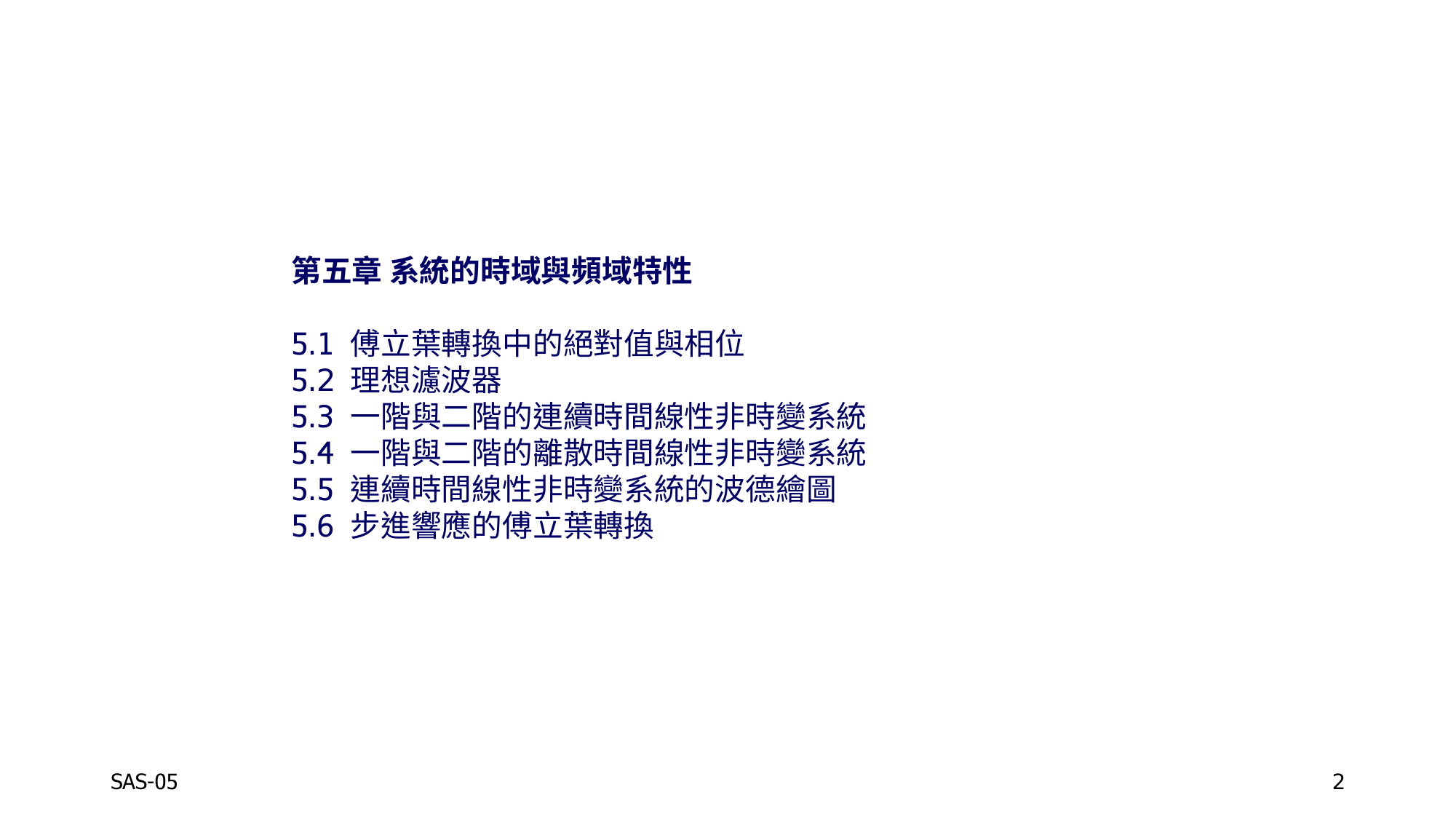

第五章 系統的時域與頻域特性

5.1 傅立葉轉換中的絕對值與相位
5.2 理想濾波器
5.3 一階與二階的連續時間線性非時變系統
5.4 一階與二階的離散時間線性非時變系統
5.5 連續時間線性非時變系統的波德繪圖
5.6 步進響應的傅立葉轉換

SAS-05
2